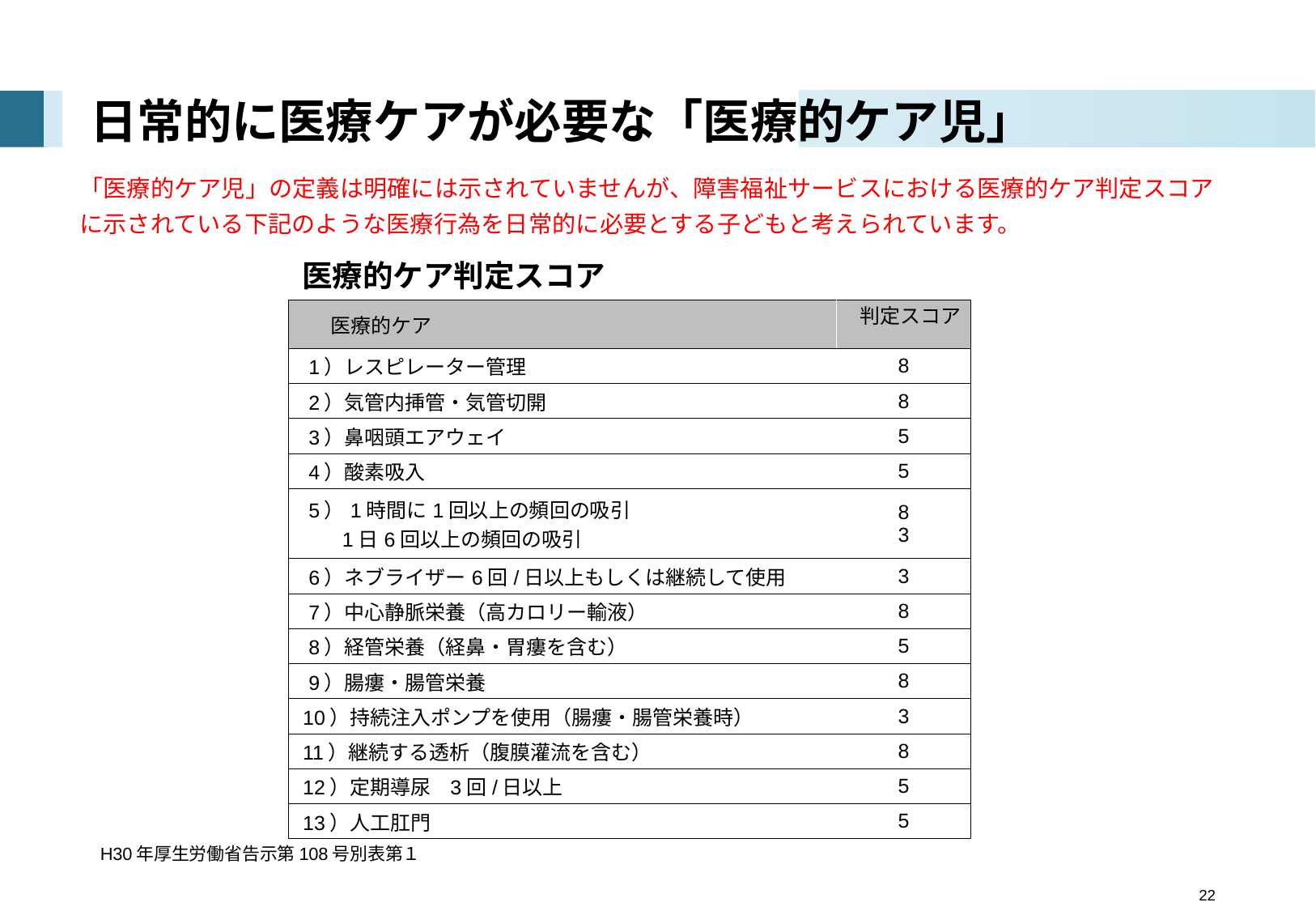

# 日常的に医療ケアが必要な「医療的ケア児」
「医療的ケア児」の定義は明確には示されていませんが、障害福祉サービスにおける医療的ケア判定スコア
に示されている下記のような医療行為を日常的に必要とする子どもと考えられています。
医療的ケア判定スコア
| 医療的ケア | 判定スコア |
| --- | --- |
| 1）レスピレーター管理 | 8 |
| 2）気管内挿管・気管切開 | 8 |
| 3）鼻咽頭エアウェイ | 5 |
| 4）酸素吸入 | 5 |
| 5）1時間に1回以上の頻回の吸引 　 1日6回以上の頻回の吸引 | 8 3 |
| 6）ネブライザー6回/日以上もしくは継続して使用 | 3 |
| 7）中心静脈栄養（高カロリー輸液） | 8 |
| 8）経管栄養（経鼻・胃瘻を含む） | 5 |
| 9）腸瘻・腸管栄養 | 8 |
| 10）持続注入ポンプを使用（腸瘻・腸管栄養時） | 3 |
| 11）継続する透析（腹膜灌流を含む） | 8 |
| 12）定期導尿 3回/日以上 | 5 |
| 13）人工肛門 | 5 |
H30年厚生労働省告示第108号別表第１
　　　　　　　　　　　　　　　　 22